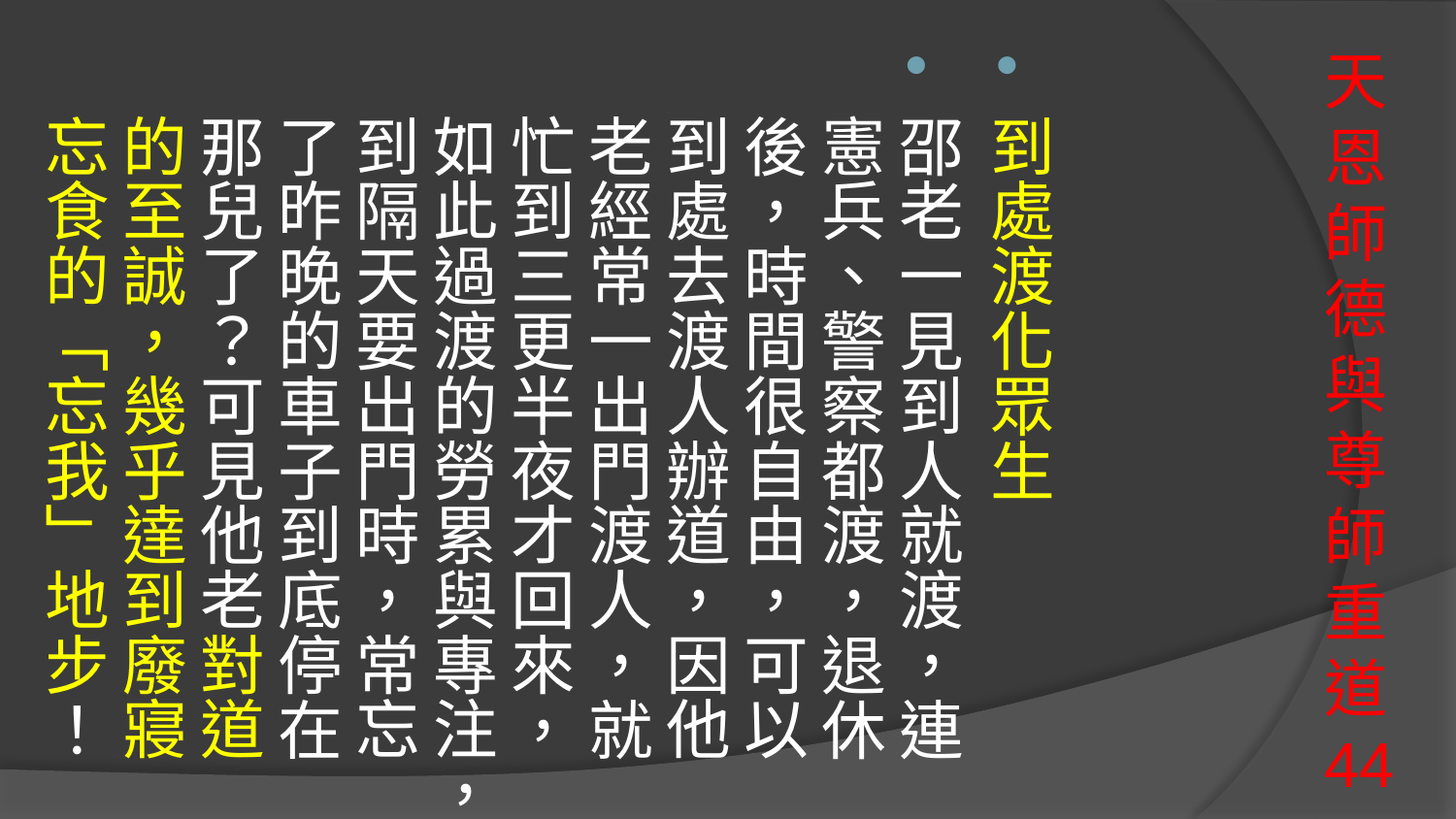

# 天恩師德與尊師重道 44
到處渡化眾生
邵老一見到人就渡，連憲兵、警察都渡，退休後，時間很自由，可以到處去渡人辦道，因他老經常一出門渡人，就忙到三更半夜才回來，如此過渡的勞累與專注，到隔天要出門時，常忘了昨晚的車子到底停在那兒了？可見他老對道的至誠，幾乎達到廢寢忘食的「忘我」地步！